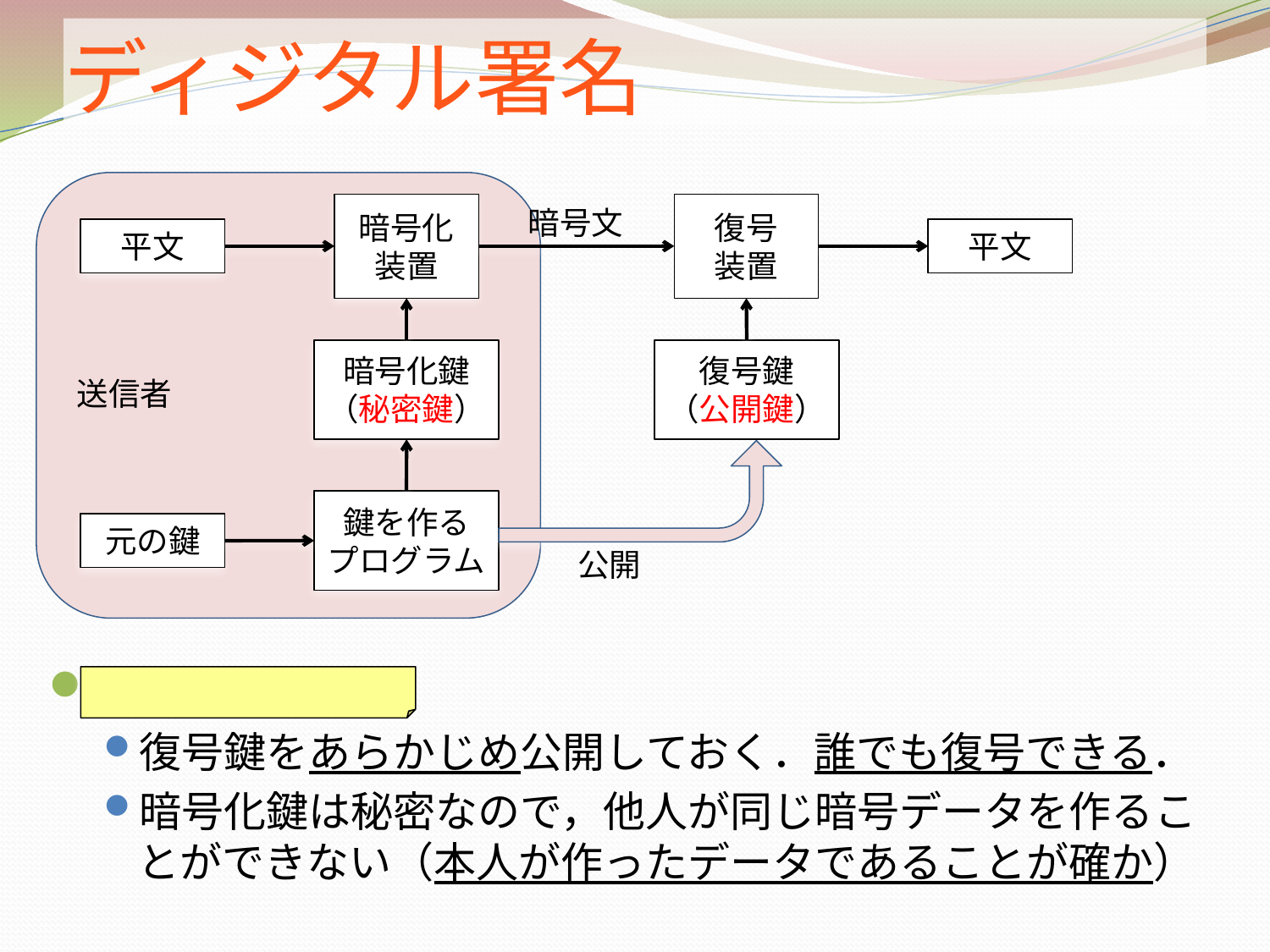

# ディジタル署名

暗号化装置
復号
装置
暗号文
平文
平文
暗号化鍵
（秘密鍵）
復号鍵
（公開鍵）

送信者
鍵を作る
プログラム
元の鍵
公開
ディジタル署名
復号鍵をあらかじめ公開しておく．誰でも復号できる．
暗号化鍵は秘密なので，他人が同じ暗号データを作ることができない（本人が作ったデータであることが確か）